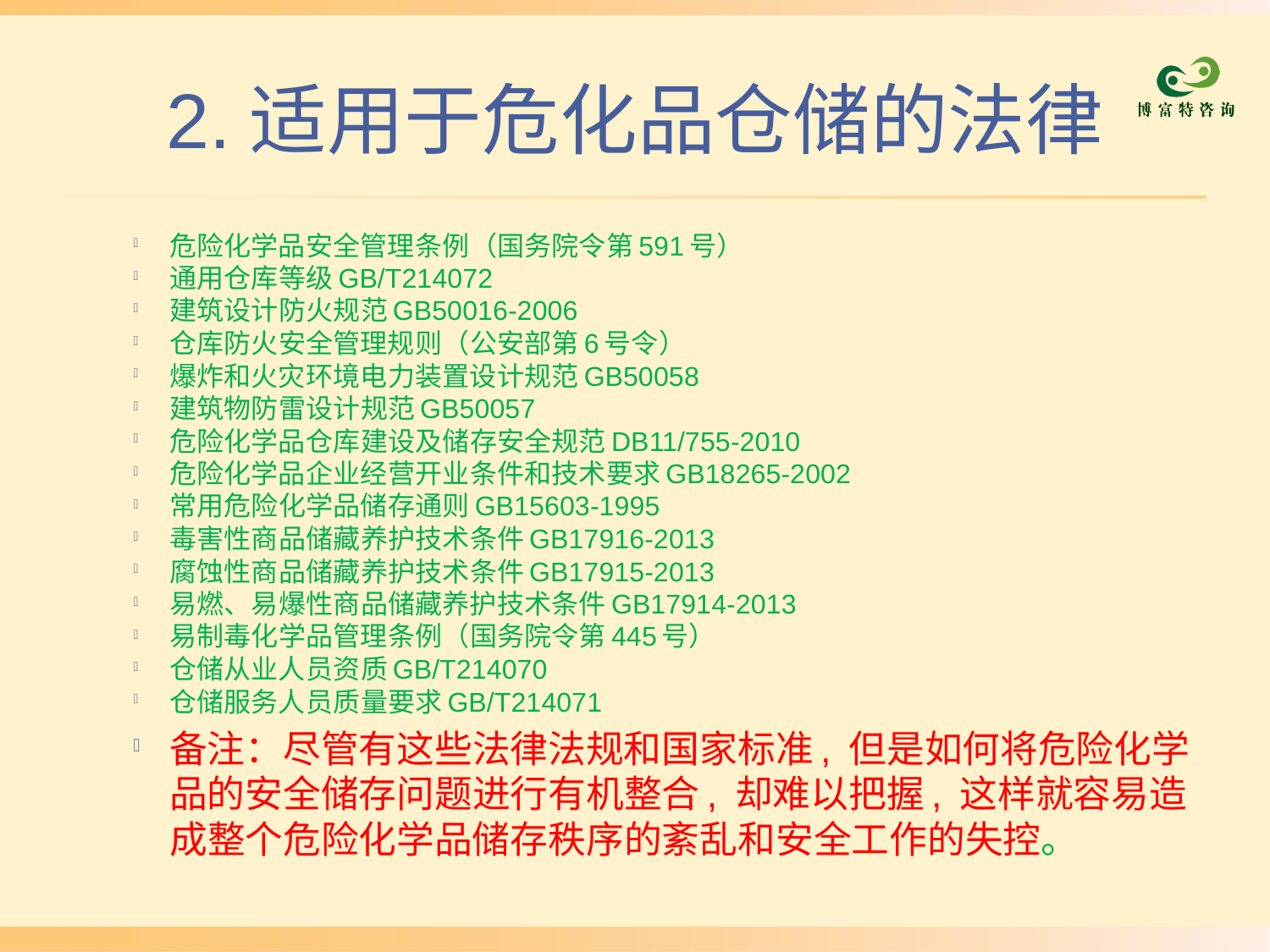

# 2.适用于危化品仓储的法律
危险化学品安全管理条例（国务院令第591号）
通用仓库等级GB/T214072
建筑设计防火规范GB50016-2006
仓库防火安全管理规则（公安部第6号令）
爆炸和火灾环境电力装置设计规范GB50058
建筑物防雷设计规范GB50057
危险化学品仓库建设及储存安全规范DB11/755-2010
危险化学品企业经营开业条件和技术要求GB18265-2002
常用危险化学品储存通则GB15603-1995
毒害性商品储藏养护技术条件GB17916-2013
腐蚀性商品储藏养护技术条件GB17915-2013
易燃、易爆性商品储藏养护技术条件GB17914-2013
易制毒化学品管理条例（国务院令第445号）
仓储从业人员资质GB/T214070
仓储服务人员质量要求GB/T214071
备注：尽管有这些法律法规和国家标准, 但是如何将危险化学品的安全储存问题进行有机整合, 却难以把握, 这样就容易造成整个危险化学品储存秩序的紊乱和安全工作的失控。